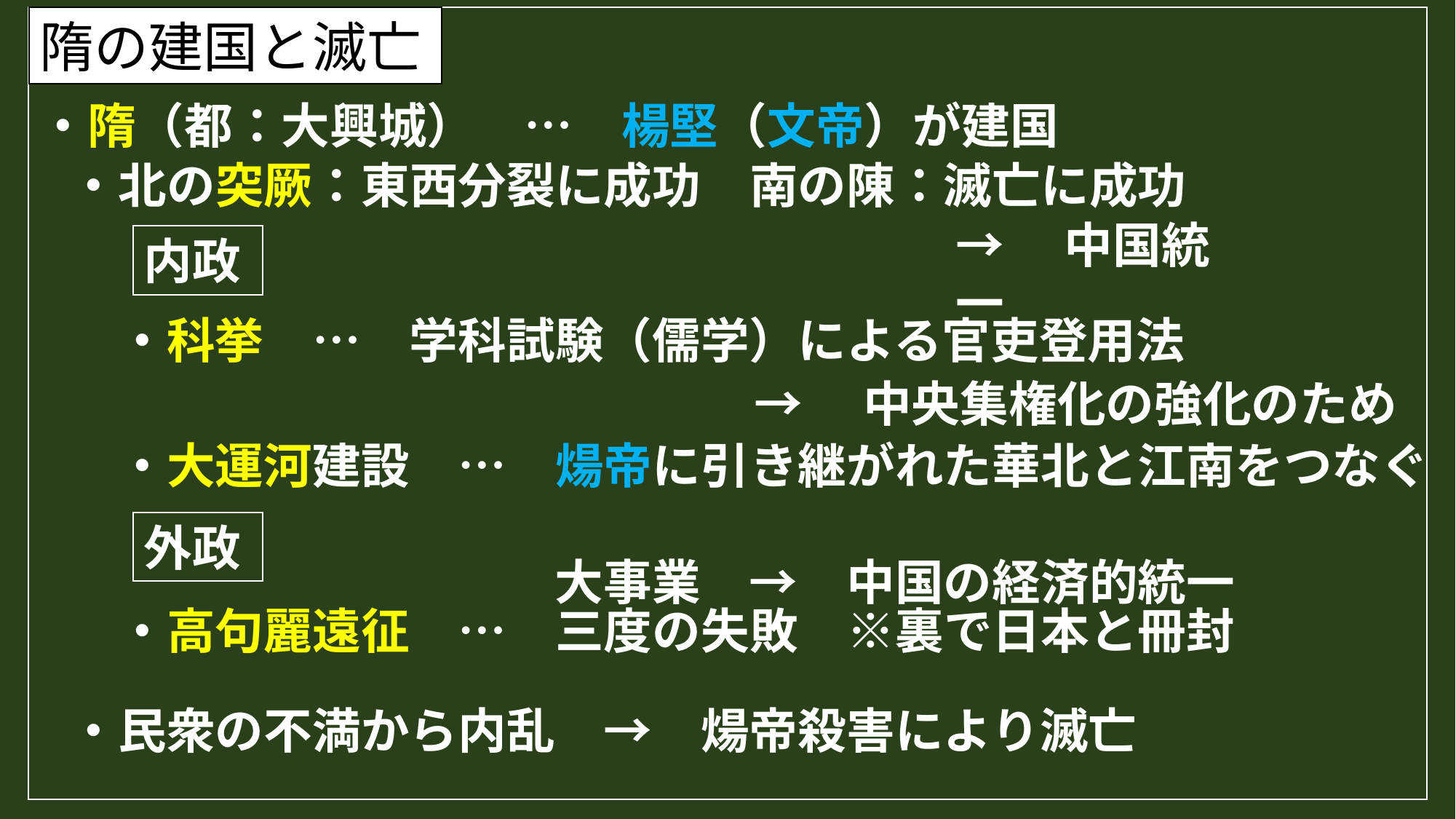

隋の建国と滅亡
・隋（都：大興城）　…　楊堅（文帝）が建国
・北の突厥：東西分裂に成功　南の陳：滅亡に成功
→　中国統一
内政
・科挙　…　学科試験（儒学）による官吏登用法
→　中央集権化の強化のため
・大運河建設　…　煬帝に引き継がれた華北と江南をつなぐ
　　　　　　　　　大事業　→　中国の経済的統一

外政
・高句麗遠征　…　三度の失敗　※裏で日本と冊封
・民衆の不満から内乱　→　煬帝殺害により滅亡